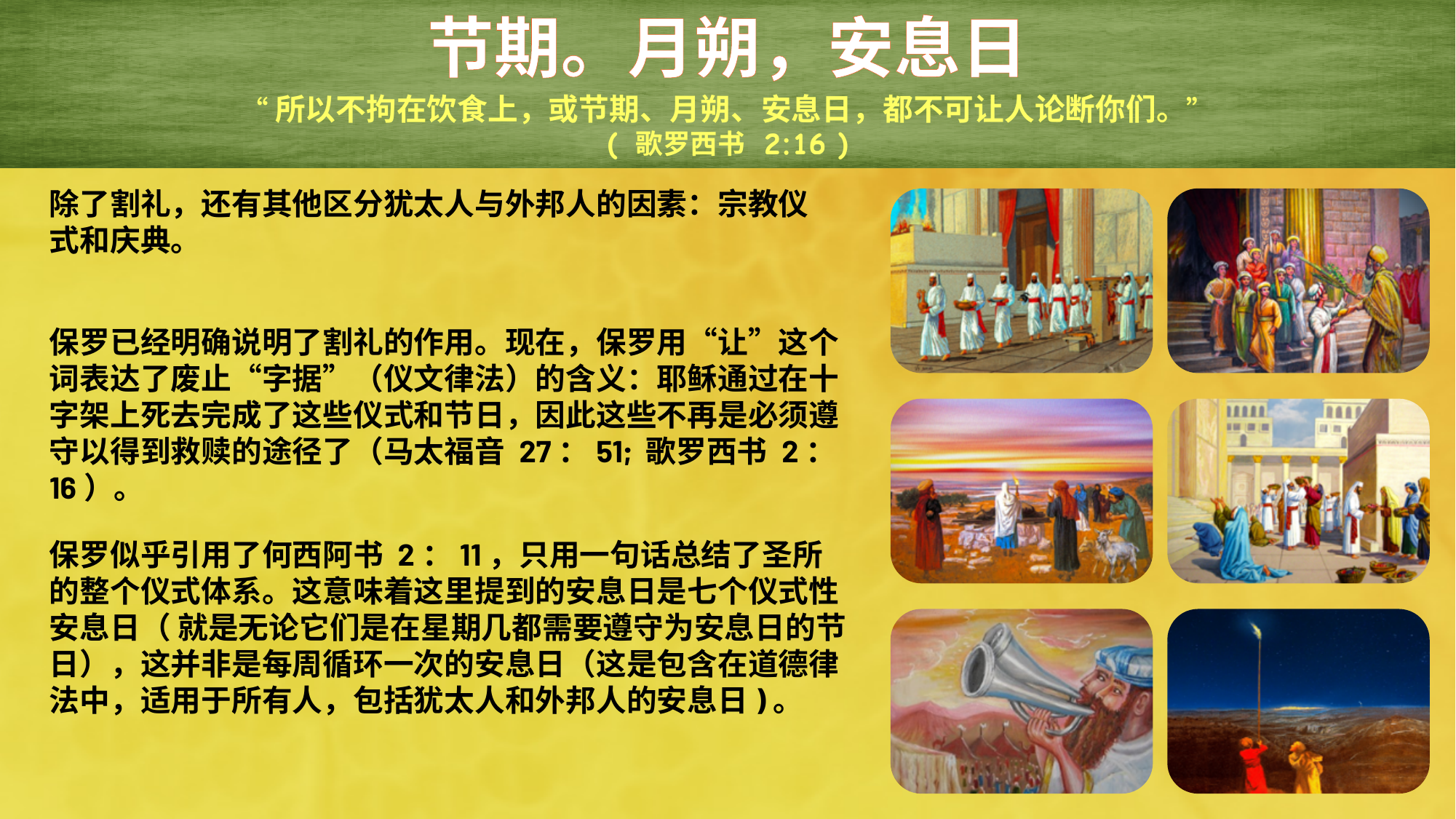

节期。月朔，安息日
 “所以不拘在饮食上，或节期、月朔、安息日，都不可让人论断你们。”
( 歌罗西书  2:16 )
除了割礼，还有其他区分犹太人与外邦人的因素：宗教仪式和庆典。

保罗已经明确说明了割礼的作用。现在，保罗用“让”这个词表达了废止“字据”（仪文律法）的含义：耶稣通过在十字架上死去完成了这些仪式和节日，因此这些不再是必须遵守以得到救赎的途径了（马太福音 27：51; 歌罗西书 2：16）。
保罗似乎引用了何西阿书 2：11，只用一句话总结了圣所的整个仪式体系。这意味着这里提到的安息日是七个仪式性安息日（ 就是无论它们是在星期几都需要遵守为安息日的节日），这并非是每周循环一次的安息日（这是包含在道德律法中，适用于所有人，包括犹太人和外邦人的安息日)。